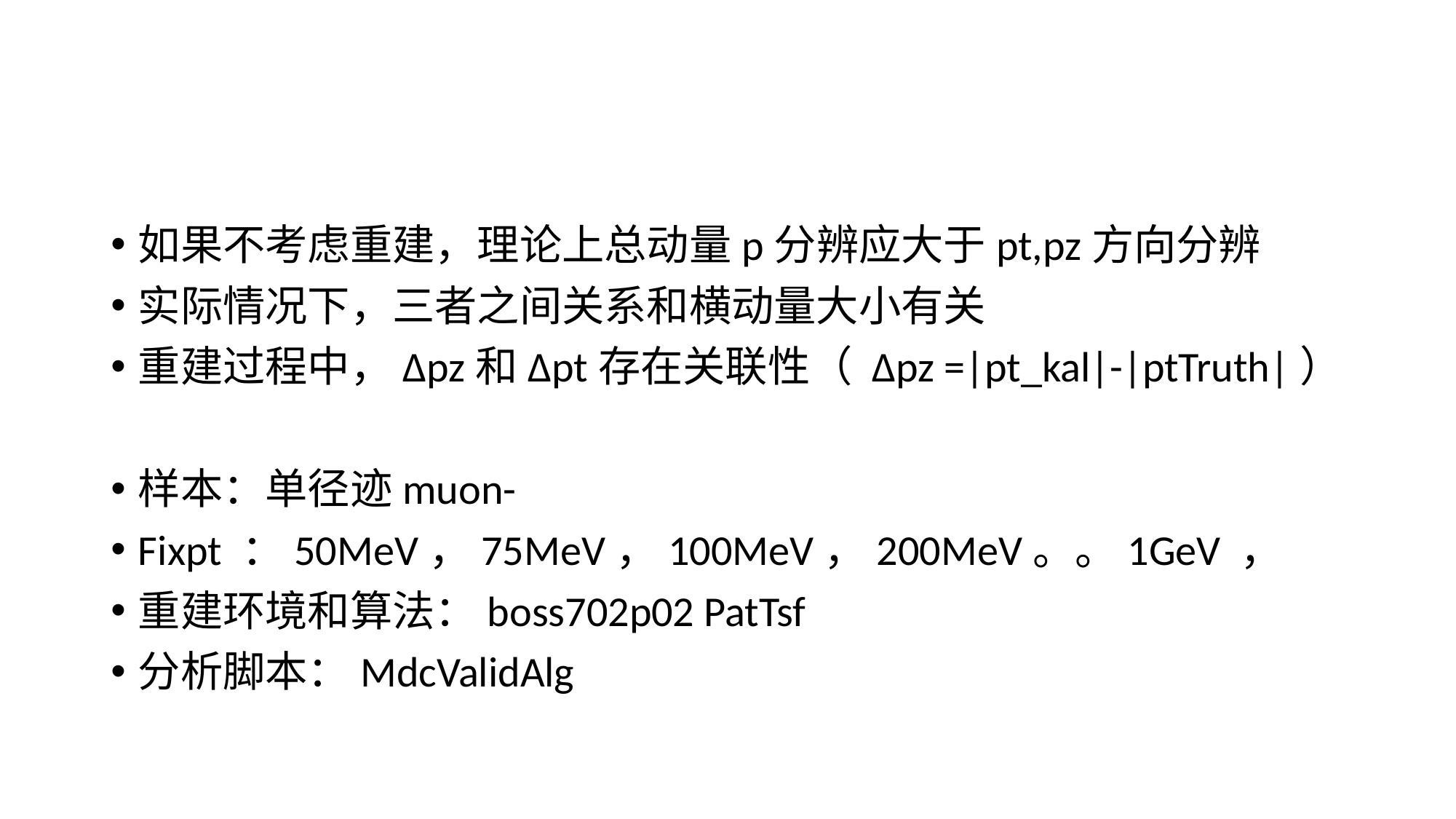

#
如果不考虑重建，理论上总动量p分辨应大于pt,pz方向分辨
实际情况下，三者之间关系和横动量大小有关
重建过程中，Δpz和Δpt存在关联性（ Δpz =|pt_kal|-|ptTruth|）

样本：单径迹muon-
Fixpt ：50MeV，75MeV，100MeV，200MeV。。1GeV ，
重建环境和算法：boss702p02 PatTsf
分析脚本：MdcValidAlg